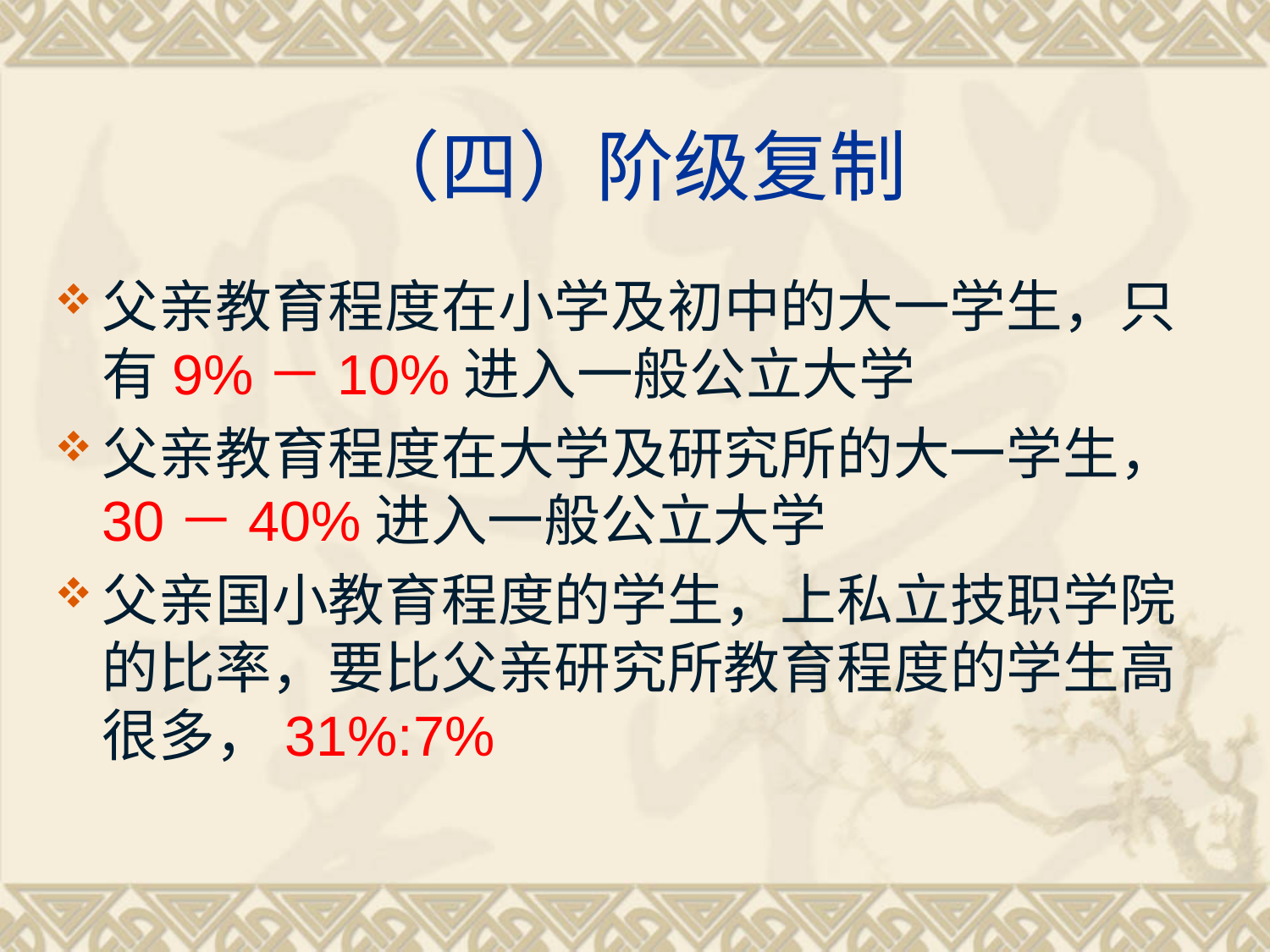

# （四）阶级复制
父亲教育程度在小学及初中的大一学生，只有9%－10%进入一般公立大学
父亲教育程度在大学及研究所的大一学生，30－40%进入一般公立大学
父亲国小教育程度的学生，上私立技职学院的比率，要比父亲研究所教育程度的学生高很多，31%:7%